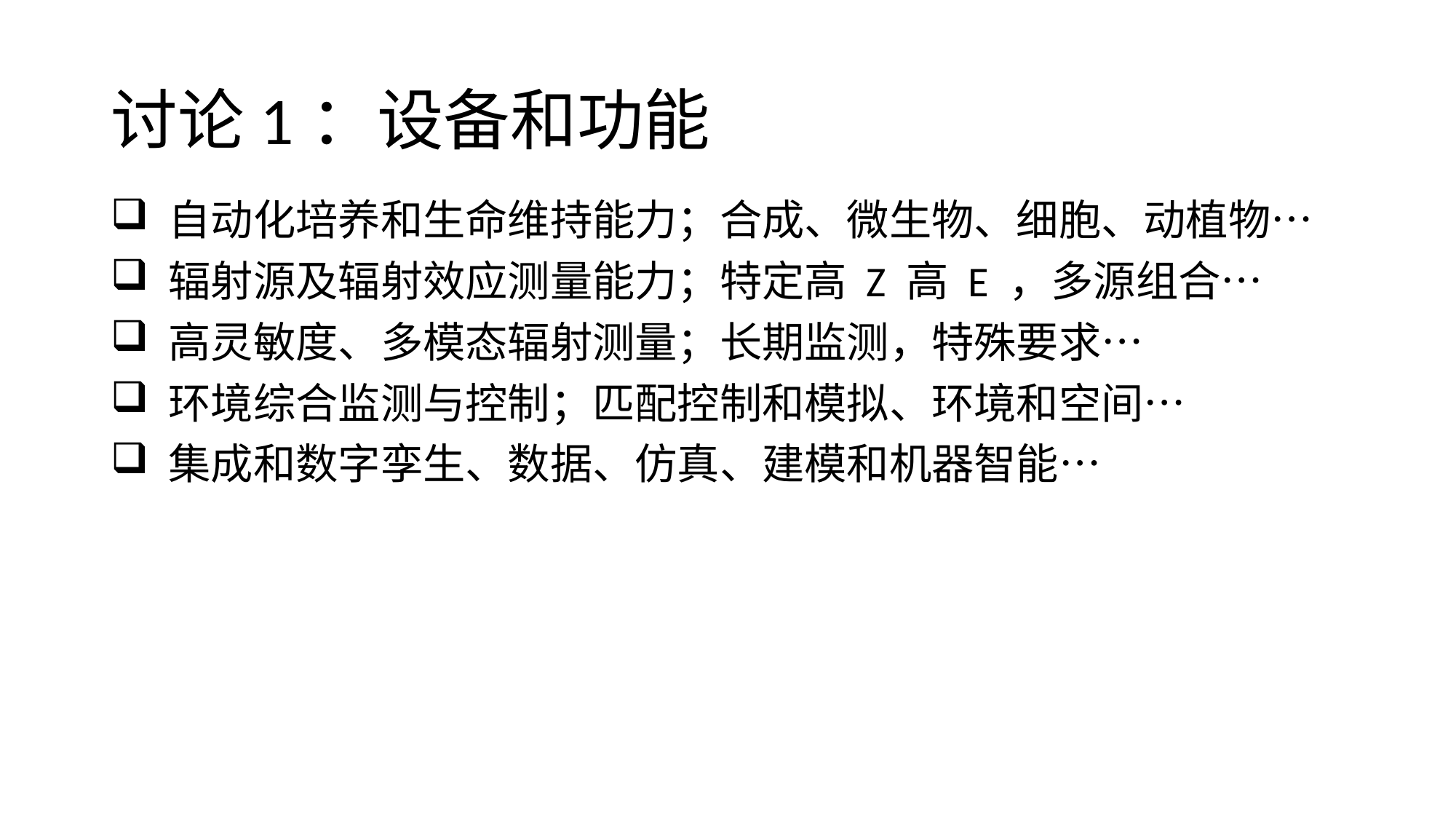

# 讨论1：设备和功能
 自动化培养和生命维持能力；合成、微生物、细胞、动植物…
 辐射源及辐射效应测量能力；特定高 Z 高 E ，多源组合…
 高灵敏度、多模态辐射测量；长期监测，特殊要求…
 环境综合监测与控制；匹配控制和模拟、环境和空间…
 集成和数字孪生、数据、仿真、建模和机器智能…